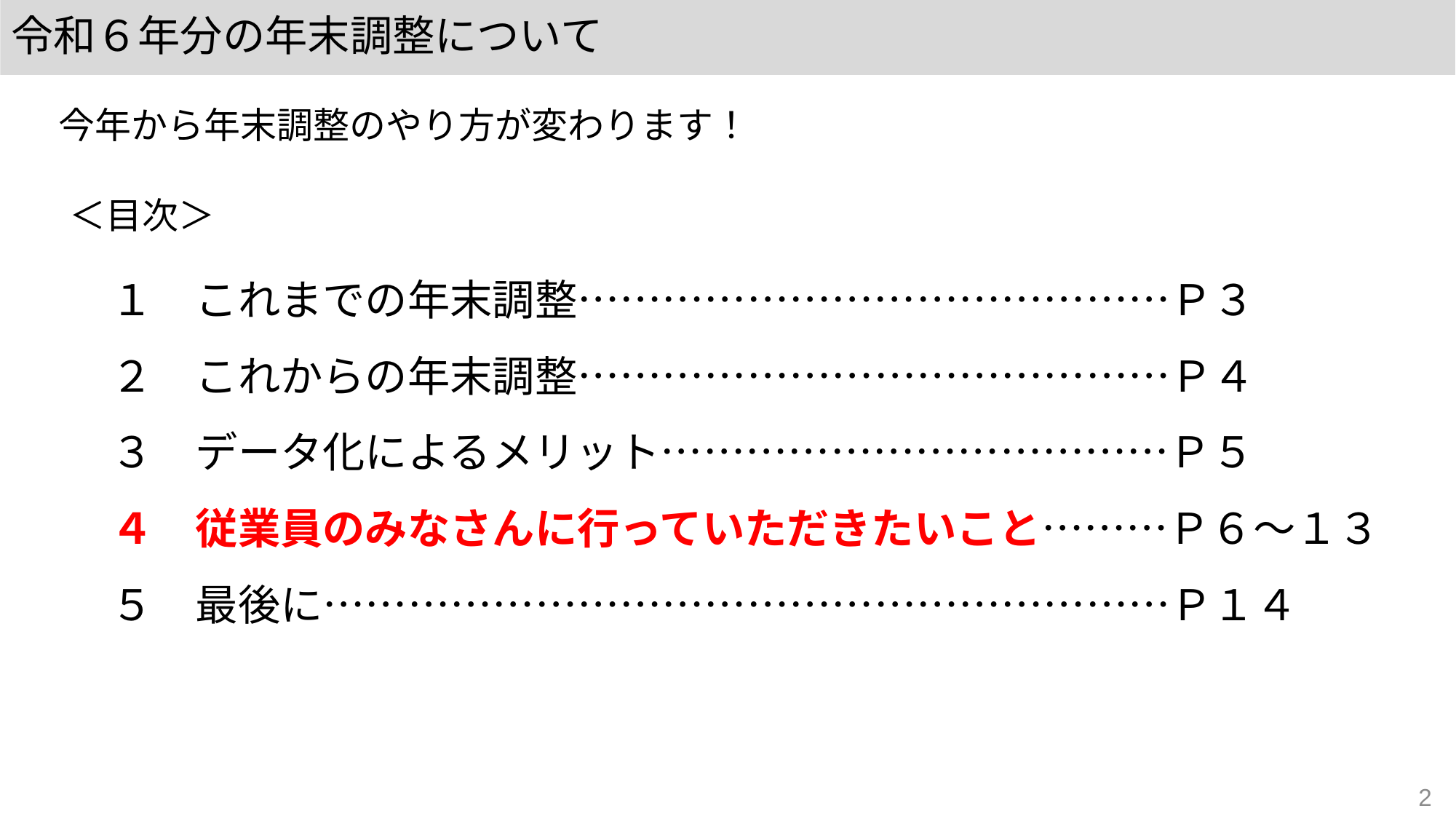

令和６年分の年末調整について
今年から年末調整のやり方が変わります！
＜目次＞
１　これまでの年末調整……………………………………Ｐ３
２　これからの年末調整……………………………………Ｐ４
３　データ化によるメリット………………………………Ｐ５
４　従業員のみなさんに行っていただきたいこと………Ｐ６～１３
５　最後に……………………………………………………Ｐ１４
2